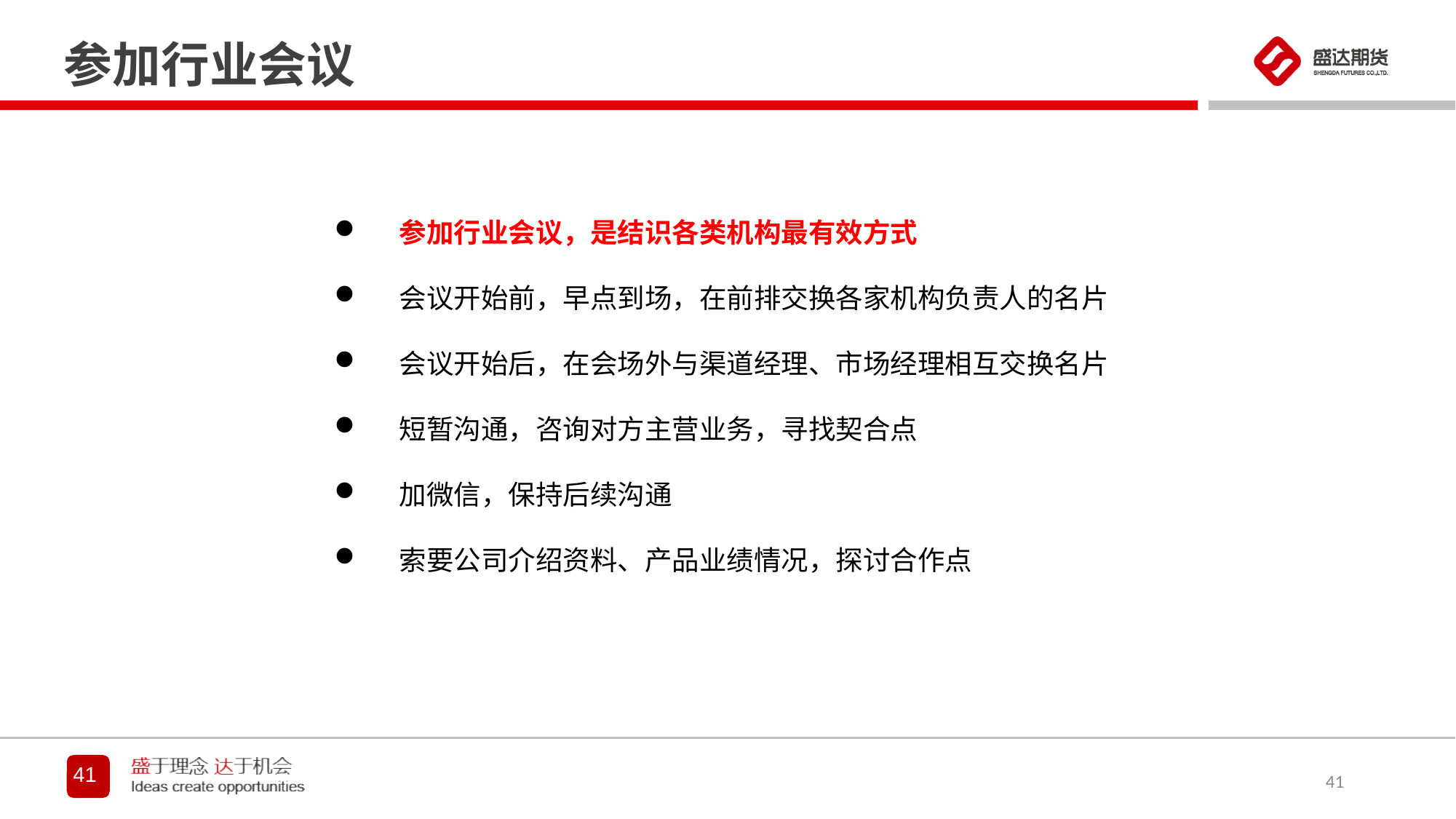

参加行业会议
     参加行业会议，是结识各类机构最有效方式
     会议开始前，早点到场，在前排交换各家机构负责人的名片
     会议开始后，在会场外与渠道经理、市场经理相互交换名片
     短暂沟通，咨询对方主营业务，寻找契合点
     加微信，保持后续沟通
     索要公司介绍资料、产品业绩情况，探讨合作点
41